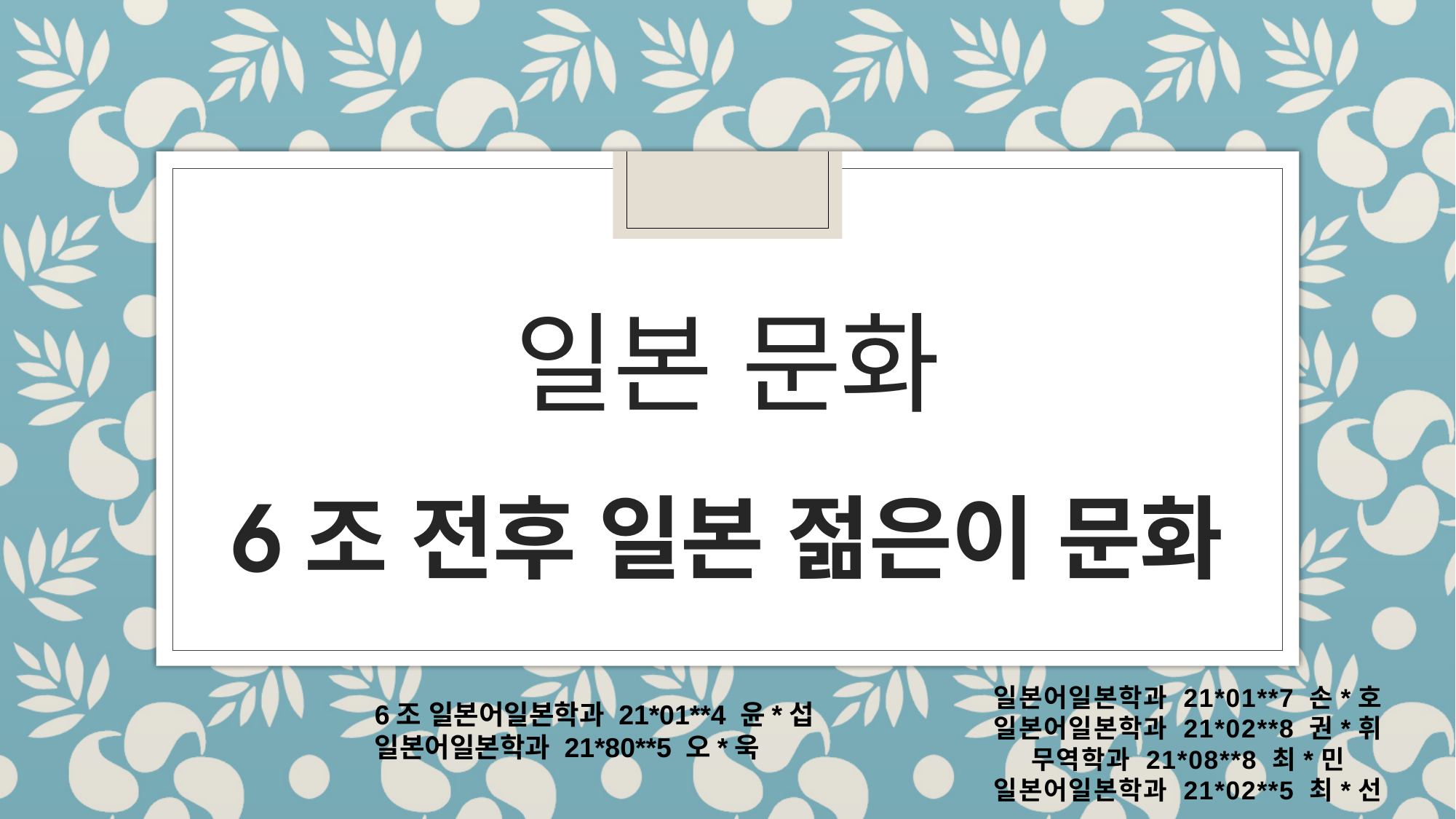

# 일본 문화 6조 전후 일본 젊은이 문화
일본어일본학과 21*01**7 손*호
일본어일본학과 21*02**8 권*휘
무역학과 21*08**8 최*민
일본어일본학과 21*02**5 최*선

6조 일본어일본학과 21*01**4 윤*섭
일본어일본학과 21*80**5 오*욱